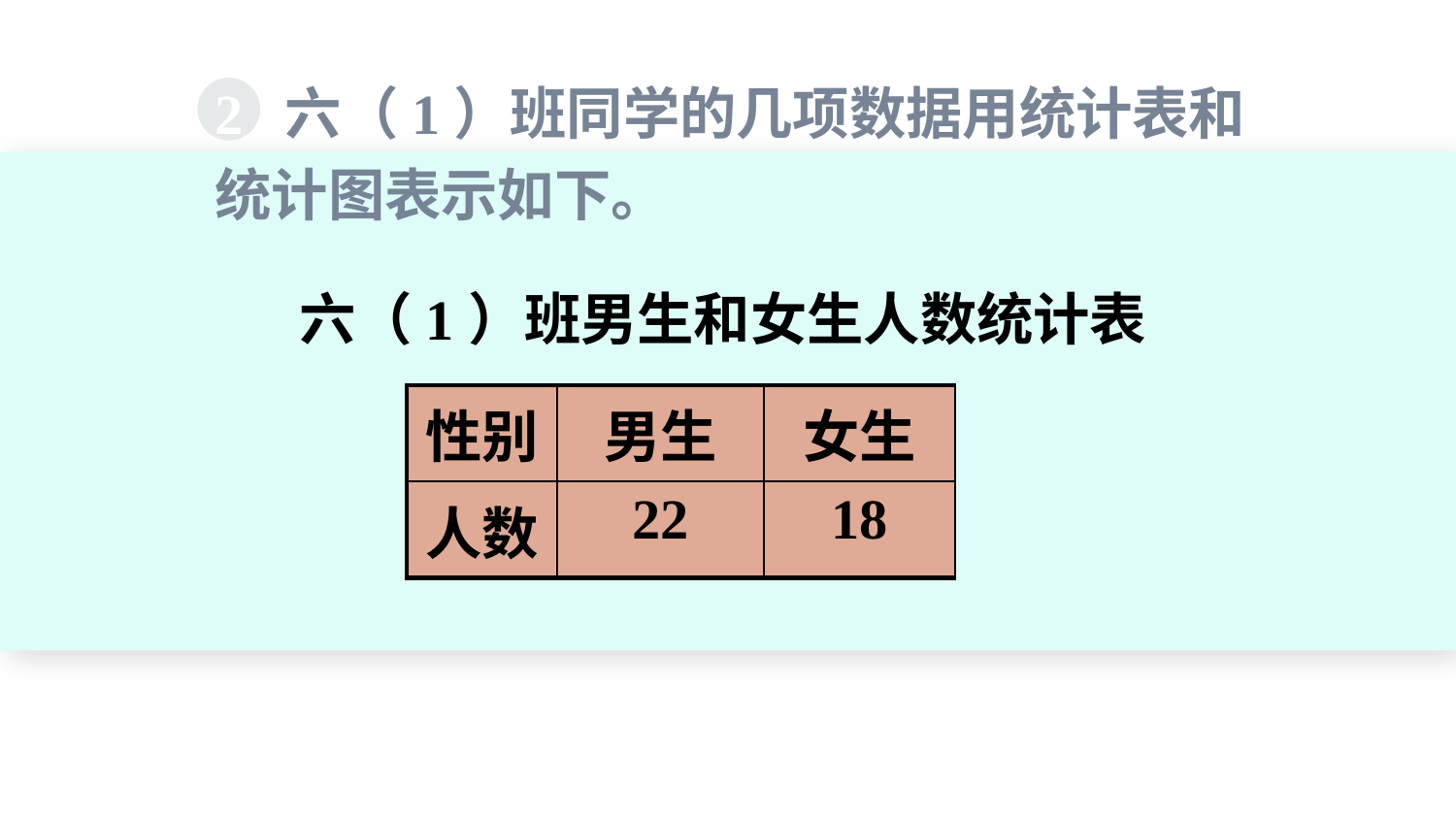

2  六（1）班同学的几项数据用统计表和统计图表示如下。

六（1）班男生和女生人数统计表
| 性别 | 男生 | 女生 |
| --- | --- | --- |
| 人数 | 22 | 18 |